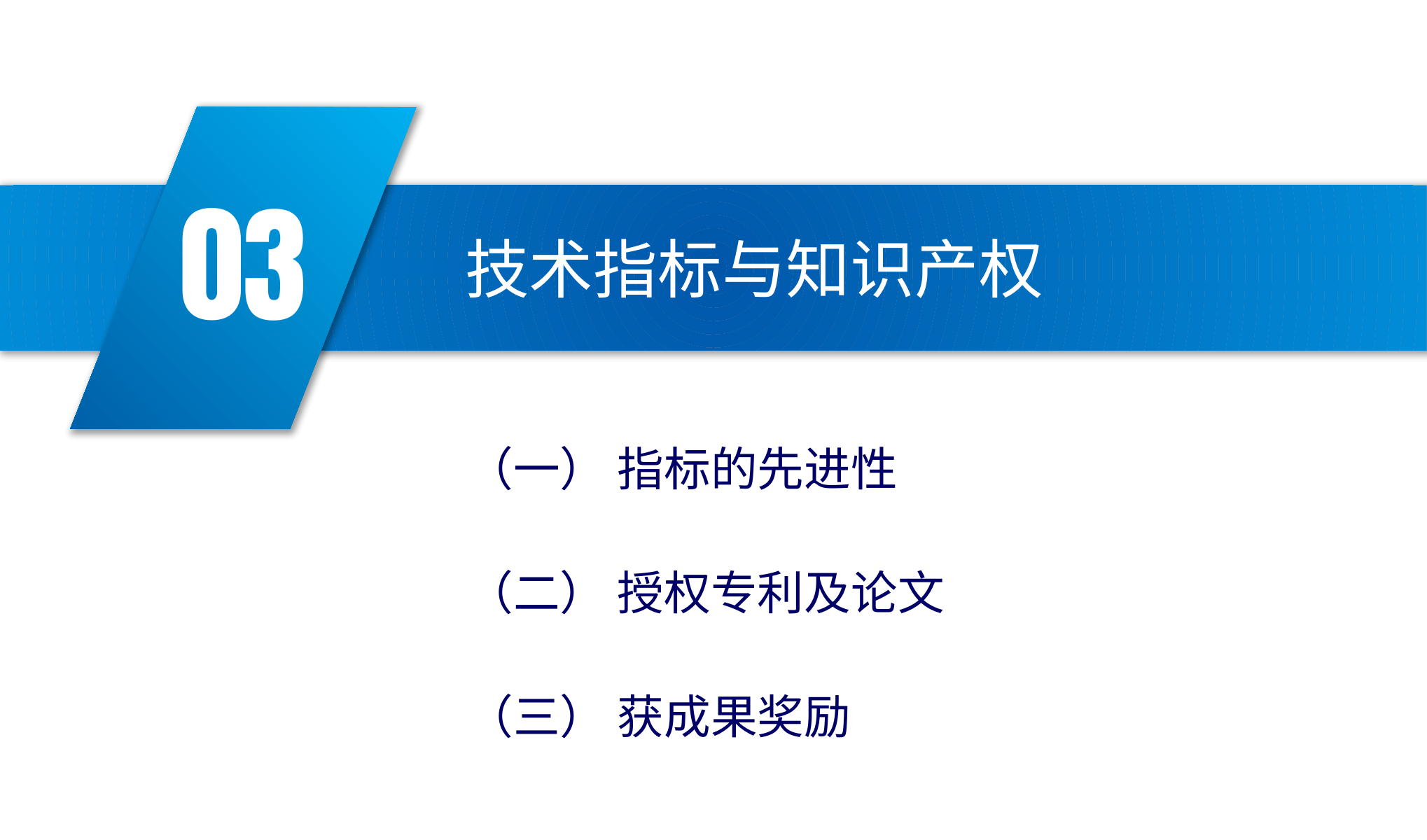

03

技术指标与知识产权
（一） 指标的先进性
（二） 授权专利及论文
（三） 获成果奖励